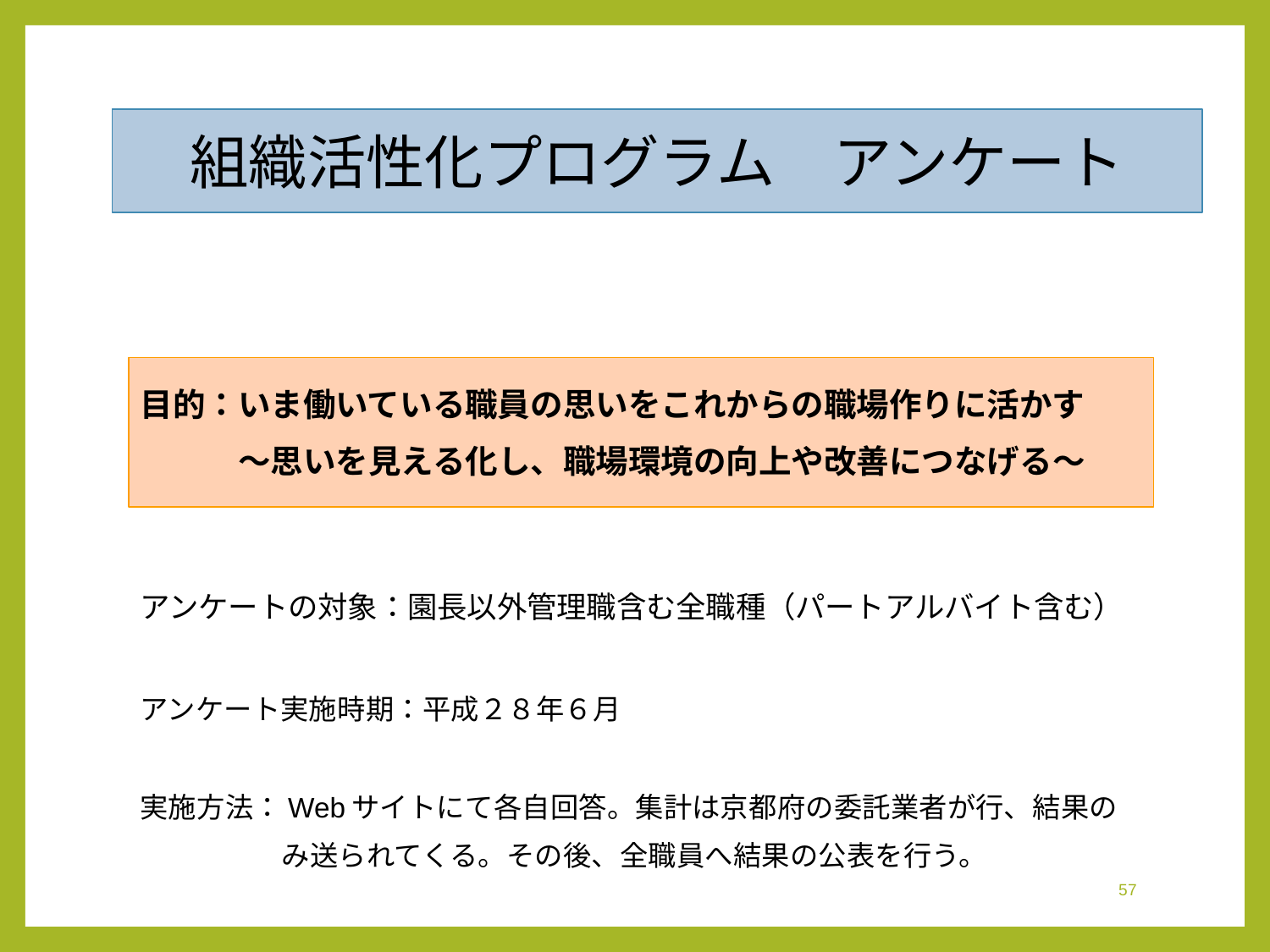

組織活性化プログラム　アンケート
目的：いま働いている職員の思いをこれからの職場作りに活かす
　　　～思いを見える化し、職場環境の向上や改善につなげる～
アンケートの対象：園長以外管理職含む全職種（パートアルバイト含む）

アンケート実施時期：平成２８年６月

実施方法：Webサイトにて各自回答。集計は京都府の委託業者が行、結果の
　　　　　み送られてくる。その後、全職員へ結果の公表を行う。
57